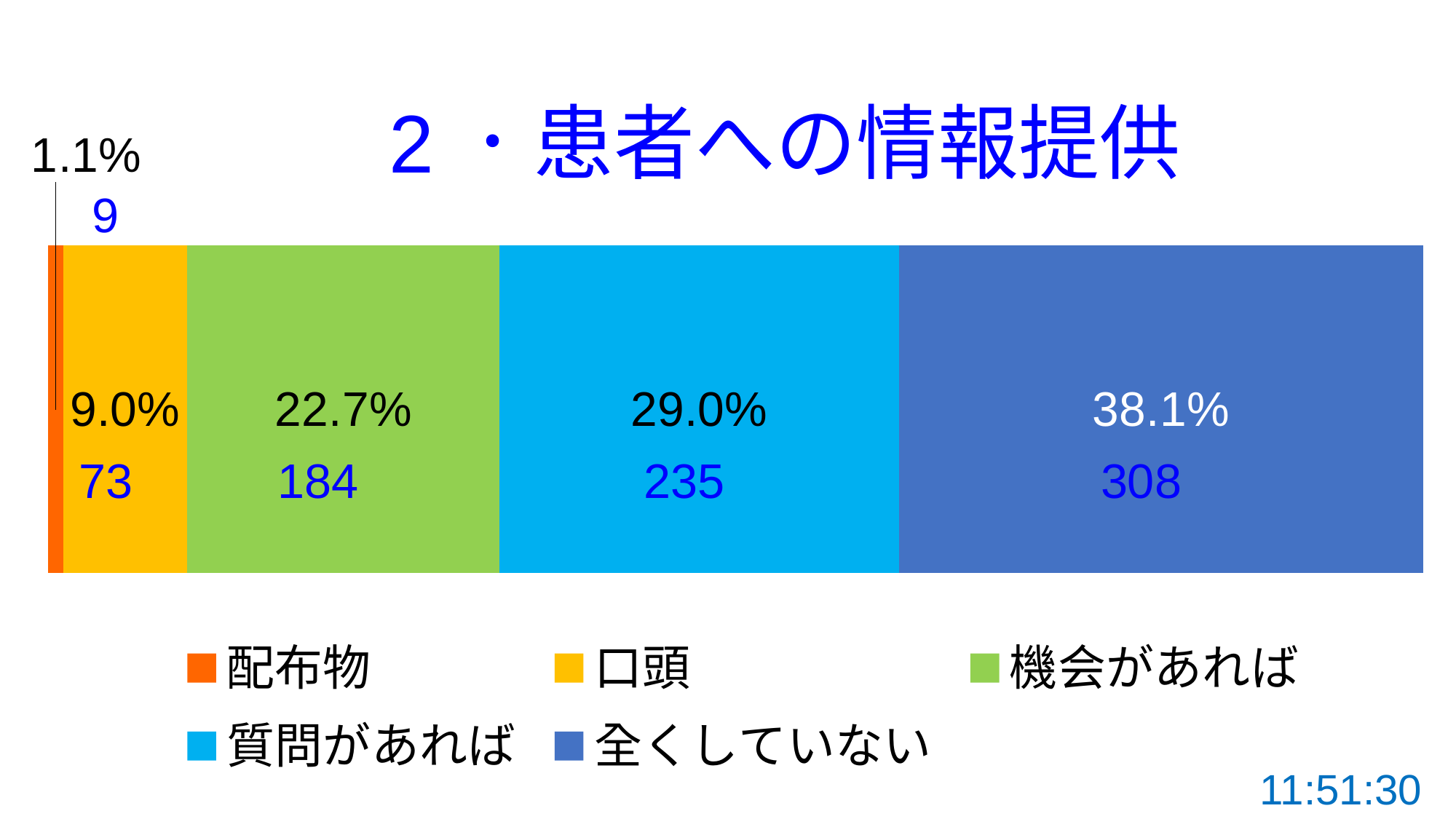

### Chart: 2．患者への情報提供

| Category | 配布物 | 口頭 | 機会があれば | 質問があれば | 全くしていない |
|---|---|---|---|---|---|
9
73
184
235
308
11:51:30